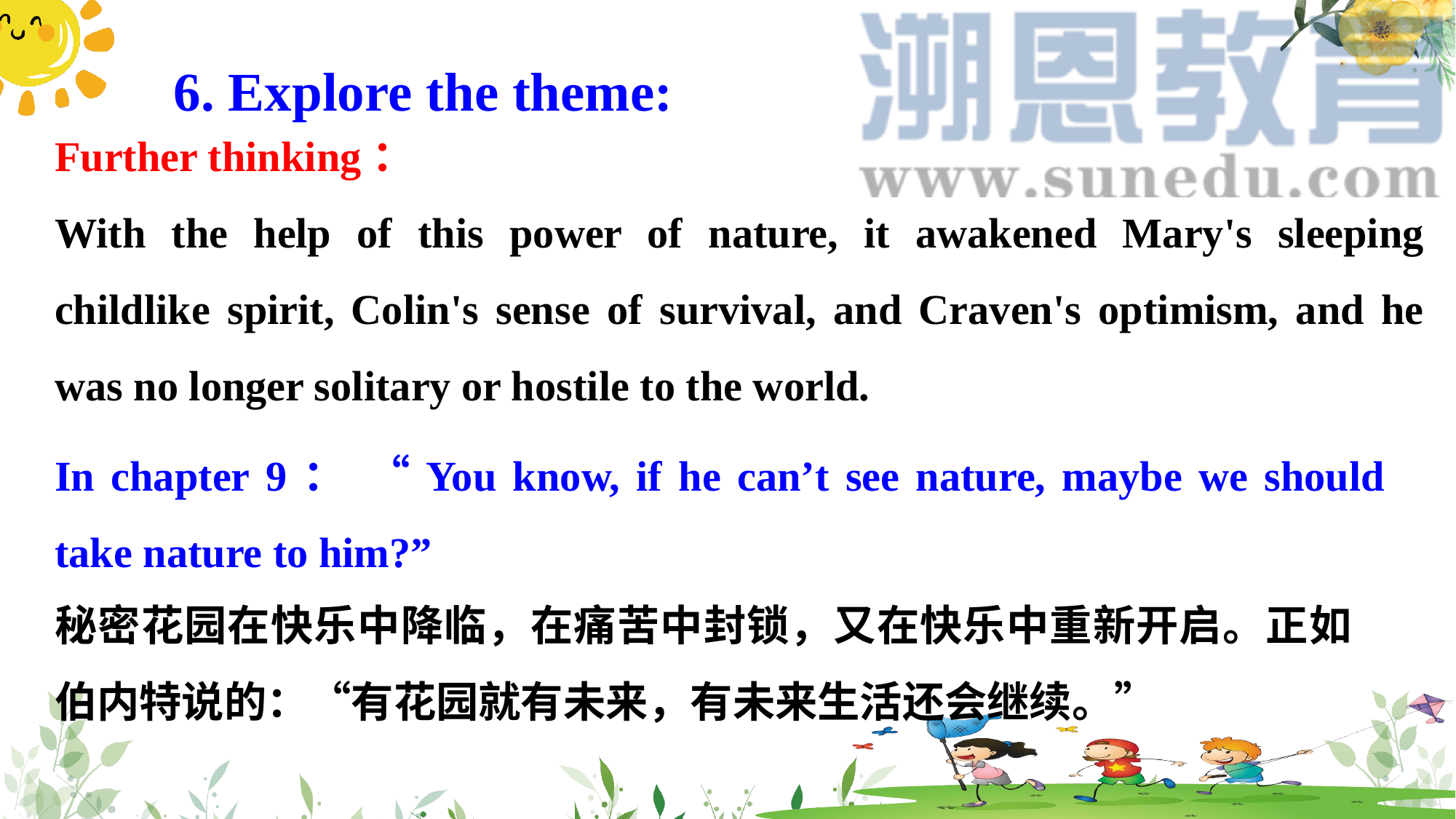

6. Explore the theme:
Further thinking：
With the help of this power of nature, it awakened Mary's sleeping childlike spirit, Colin's sense of survival, and Craven's optimism, and he was no longer solitary or hostile to the world.
In chapter 9： “You know, if he can’t see nature, maybe we should take nature to him?”
秘密花园在快乐中降临，在痛苦中封锁，又在快乐中重新开启。正如伯内特说的：“有花园就有未来，有未来生活还会继续。”